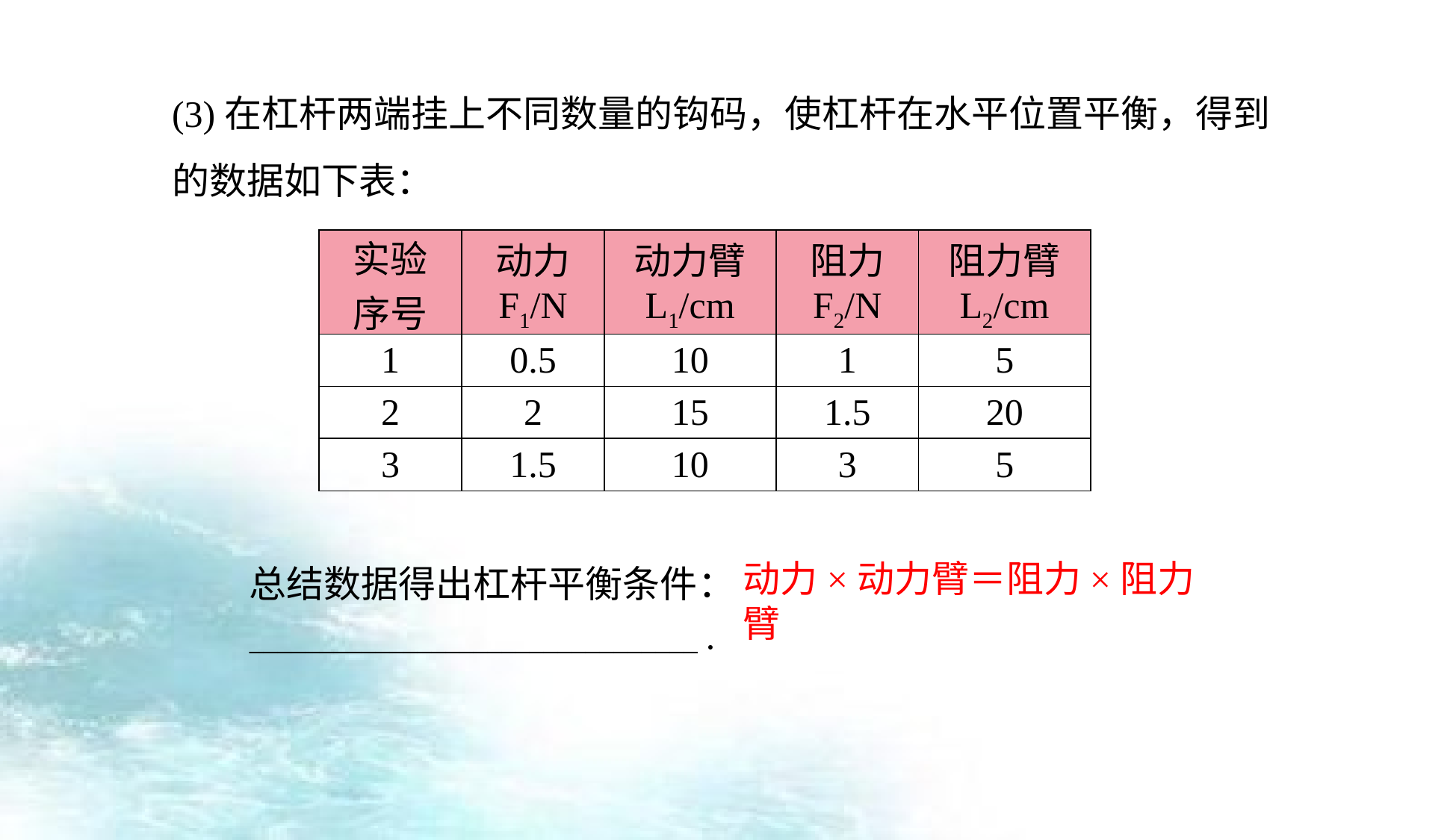

(3)在杠杆两端挂上不同数量的钩码，使杠杆在水平位置平衡，得到的数据如下表：
| 实验 序号 | 动力 F1/N | 动力臂 L1/cm | 阻力 F2/N | 阻力臂 L2/cm |
| --- | --- | --- | --- | --- |
| 1 | 0.5 | 10 | 1 | 5 |
| 2 | 2 | 15 | 1.5 | 20 |
| 3 | 1.5 | 10 | 3 | 5 |
总结数据得出杠杆平衡条件：________________________________．

动力×动力臂＝阻力×阻力臂